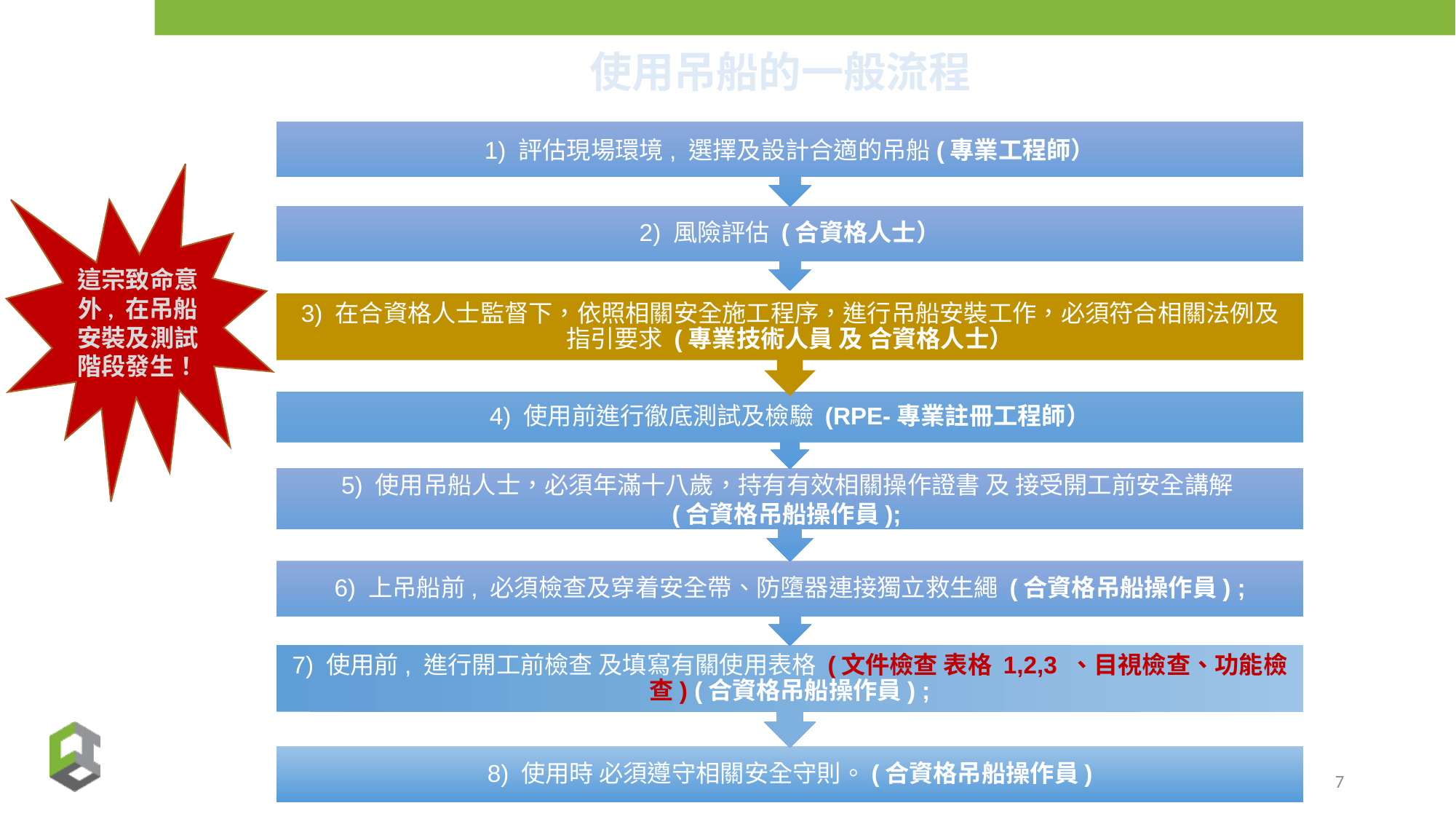

使用吊船的一般流程
8) 使用時 必須遵守相關安全守則。(合資格吊船操作員)
7) 使用前, 進行開工前檢查 及填寫有關使用表格 (文件檢查 表格 1,2,3 、目視檢查、功能檢查) (合資格吊船操作員) ;
6) 上吊船前, 必須檢查及穿着安全帶、防墮器連接獨立救生繩 (合資格吊船操作員) ;
5) 使用吊船人士，必須年滿十八歲，持有有效相關操作證書 及 接受開工前安全講解
(合資格吊船操作員);
4) 使用前進行徹底測試及檢驗 (RPE-專業註冊工程師）
3) 在合資格人士監督下，依照相關安全施工程序，進行吊船安裝工作，必須符合相關法例及指引要求 (專業技術人員 及 合資格人士）
2) 風險評估 (合資格人士）
1) 評估現場環境, 選擇及設計合適的吊船(專業工程師）
這宗致命意外, 在吊船安裝及測試階段發生！
7